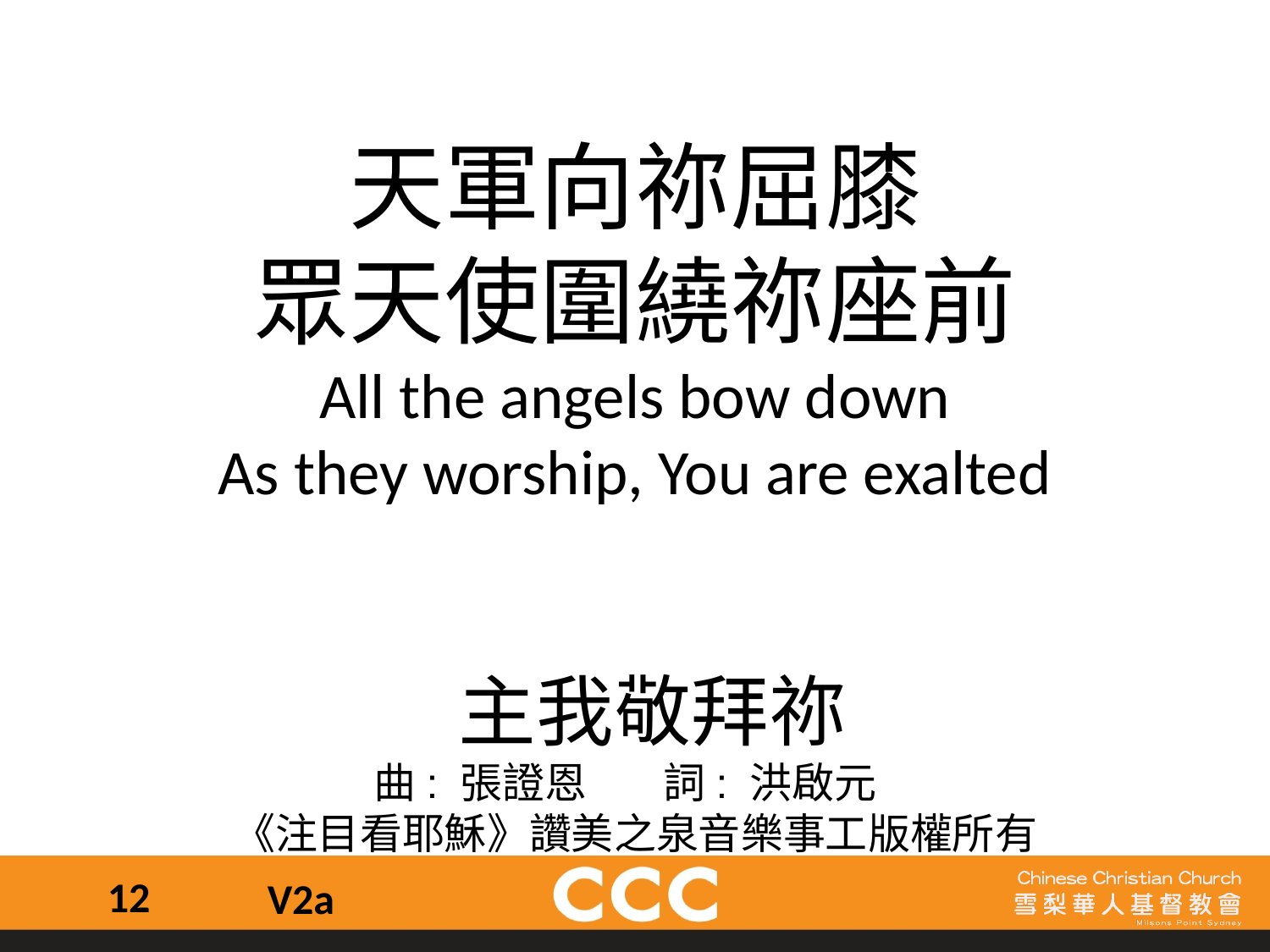

天軍向祢屈膝
眾天使圍繞祢座前
All the angels bow down
As they worship, You are exalted
 主我敬拜祢
曲: 張證恩        詞: 洪啟元
《注目看耶穌》讚美之泉音樂事工版權所有
12
V2a